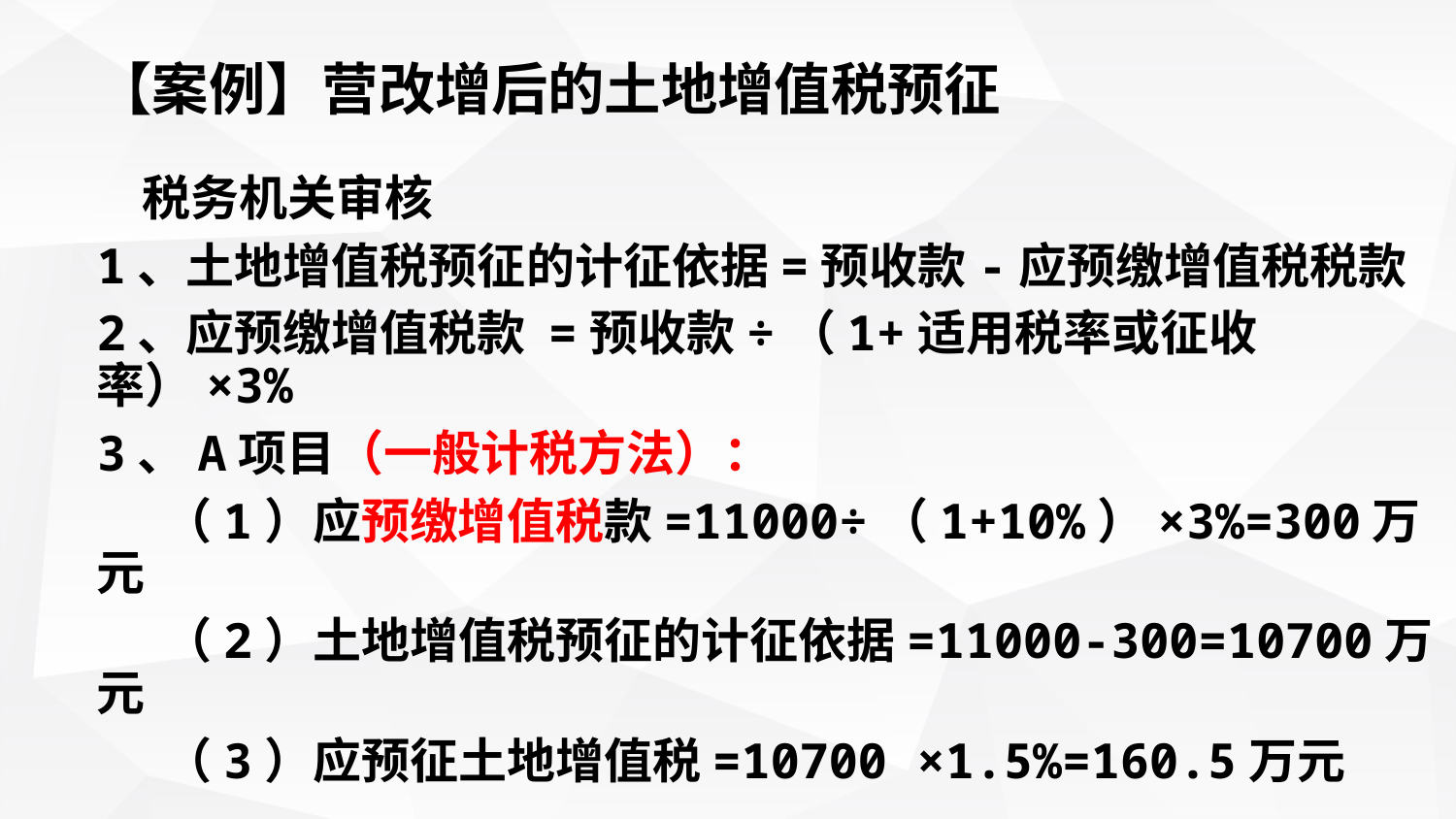

【案例】营改增后的土地增值税预征
    税务机关审核
1、土地增值税预征的计征依据=预收款-应预缴增值税税款
2、应预缴增值税款 =预收款÷（1+适用税率或征收率）×3%
3、A项目（一般计税方法）：
     （1）应预缴增值税款=11000÷（1+10%）×3%=300万元
     （2）土地增值税预征的计征依据=11000-300=10700万元
     （3）应预征土地增值税=10700 ×1.5%=160.5万元